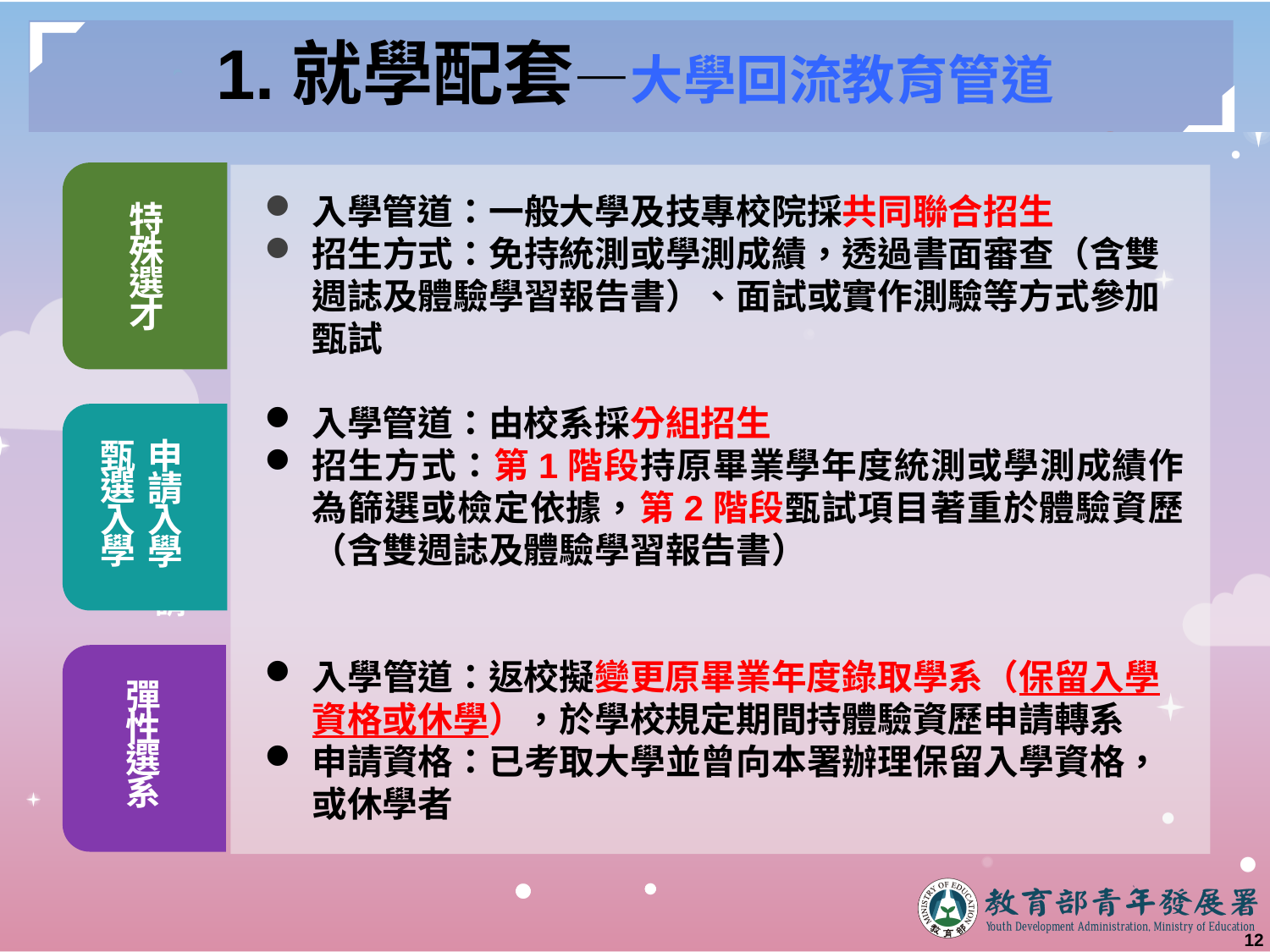

# 1.就學配套—大學回流教育管道

入學管道：一般大學及技專校院採共同聯合招生
招生方式：免持統測或學測成績，透過書面審查（含雙週誌及體驗學習報告書）、面試或實作測驗等方式參加甄試

入學管道：由校系採分組招生
招生方式：第1階段持原畢業學年度統測或學測成績作為篩選或檢定依據，第2階段甄試項目著重於體驗資歷（含雙週誌及體驗學習報告書）

入學管道：返校擬變更原畢業年度錄取學系（保留入學資格或休學），於學校規定期間持體驗資歷申請轉系
申請資格：已考取大學並曾向本署辦理保留入學資格，或休學者
特
殊
選
才
甄
選
入
學
彈
性
選
系
申請入學
個
人
申
請
12